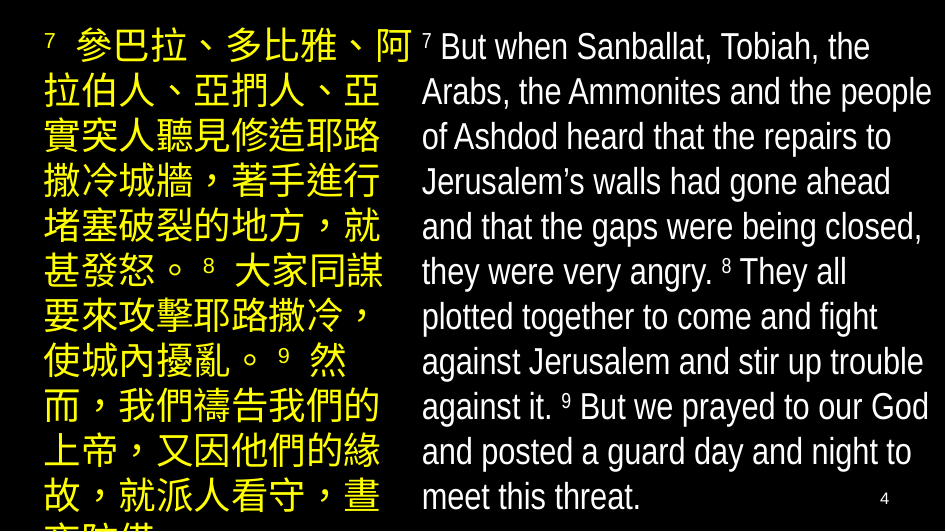

7 參巴拉、多比雅、阿拉伯人、亞捫人、亞實突人聽見修造耶路撒冷城牆，著手進行堵塞破裂的地方，就甚發怒。8 大家同謀要來攻擊耶路撒冷，使城內擾亂。9 然而，我們禱告我們的上帝，又因他們的緣故，就派人看守，晝夜防備。
7 But when Sanballat, Tobiah, the Arabs, the Ammonites and the people of Ashdod heard that the repairs to Jerusalem’s walls had gone ahead and that the gaps were being closed, they were very angry. 8 They all plotted together to come and fight against Jerusalem and stir up trouble against it. 9 But we prayed to our God and posted a guard day and night to meet this threat.
4